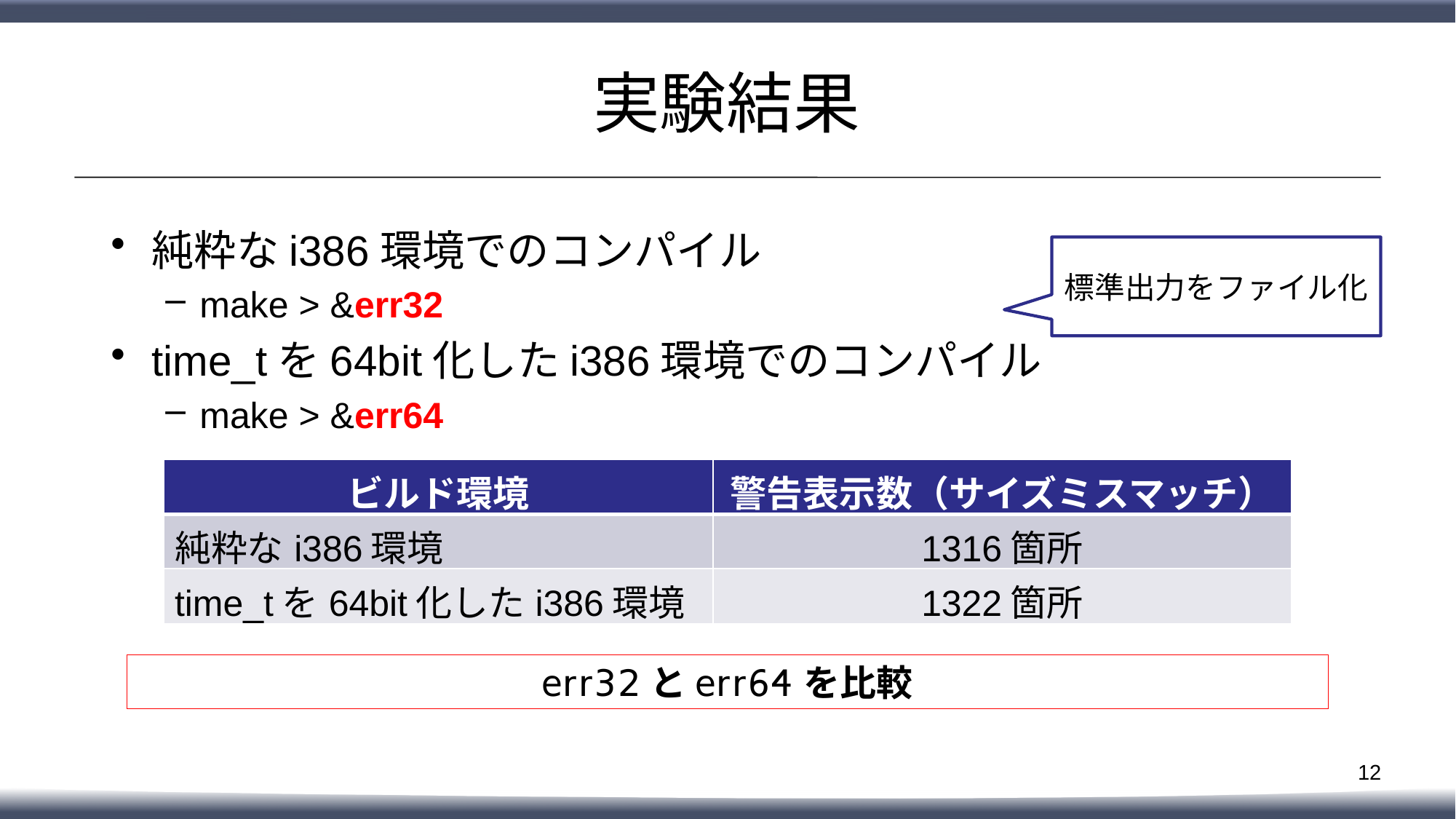

# 実験結果
純粋なi386環境でのコンパイル
make > &err32
time_tを64bit化したi386環境でのコンパイル
make > &err64
標準出力をファイル化
| ビルド環境 | 警告表示数（サイズミスマッチ） |
| --- | --- |
| 純粋なi386環境 | 1316箇所 |
| time\_tを64bit化したi386環境 | 1322箇所 |
err32とerr64を比較
12